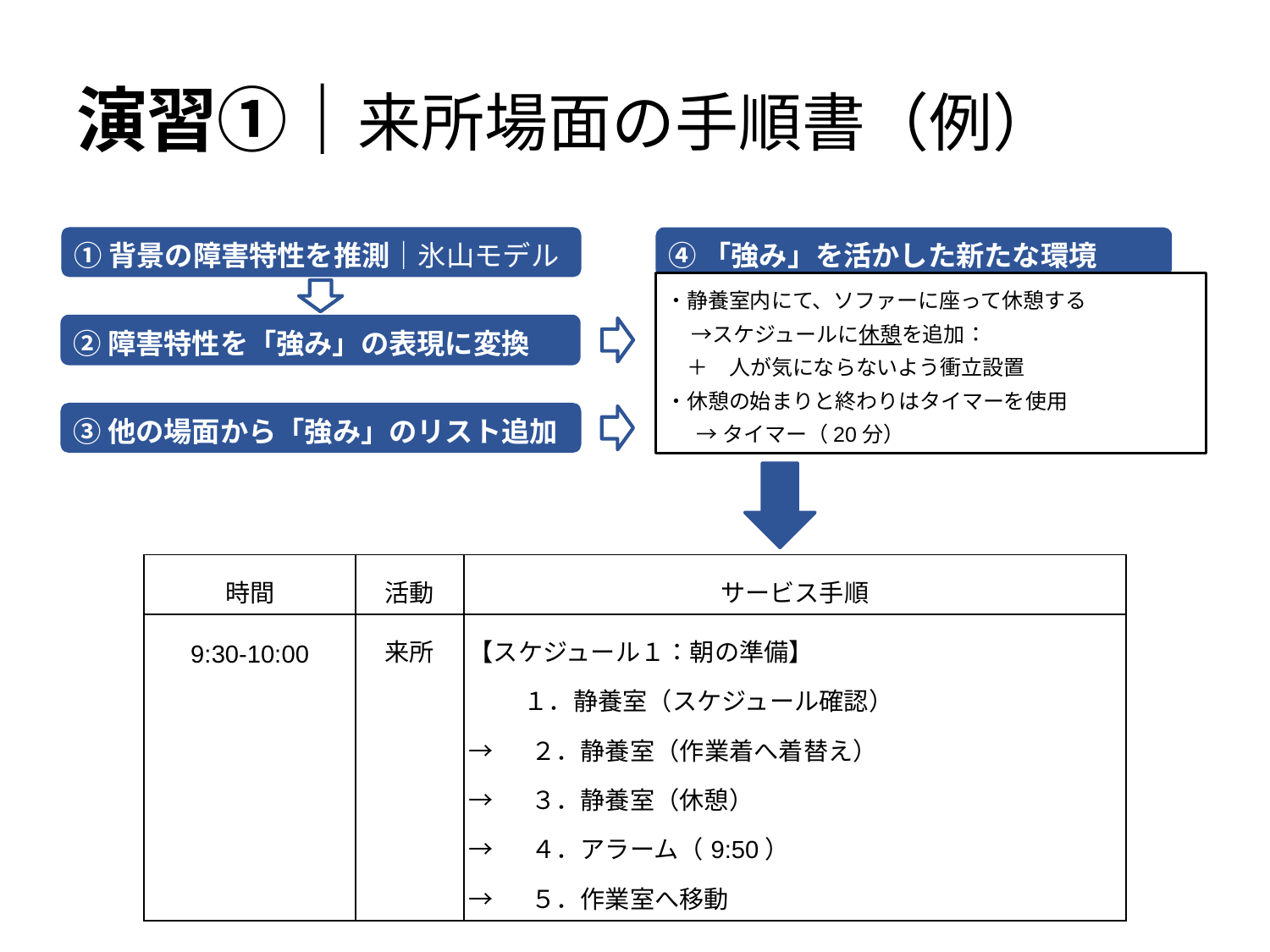

# 演習①｜来所場面の手順書（例）
①背景の障害特性を推測｜氷山モデル
④「強み」を活かした新たな環境
・静養室内にて、ソファーに座って休憩する
　 →スケジュールに休憩を追加：
　＋　人が気にならないよう衝立設置
・休憩の始まりと終わりはタイマーを使用
 　→ タイマー（20分）

②障害特性を「強み」の表現に変換

③他の場面から「強み」のリスト追加

| 時間 | 活動 | サービス手順 |
| --- | --- | --- |
| 9:30-10:00 | 来所 | 【スケジュール１：朝の準備】 　 　１．静養室（スケジュール確認） → 　２．静養室（作業着へ着替え） →　 ３．静養室（休憩） →　 ４．アラーム（9:50） →　 ５．作業室へ移動 |